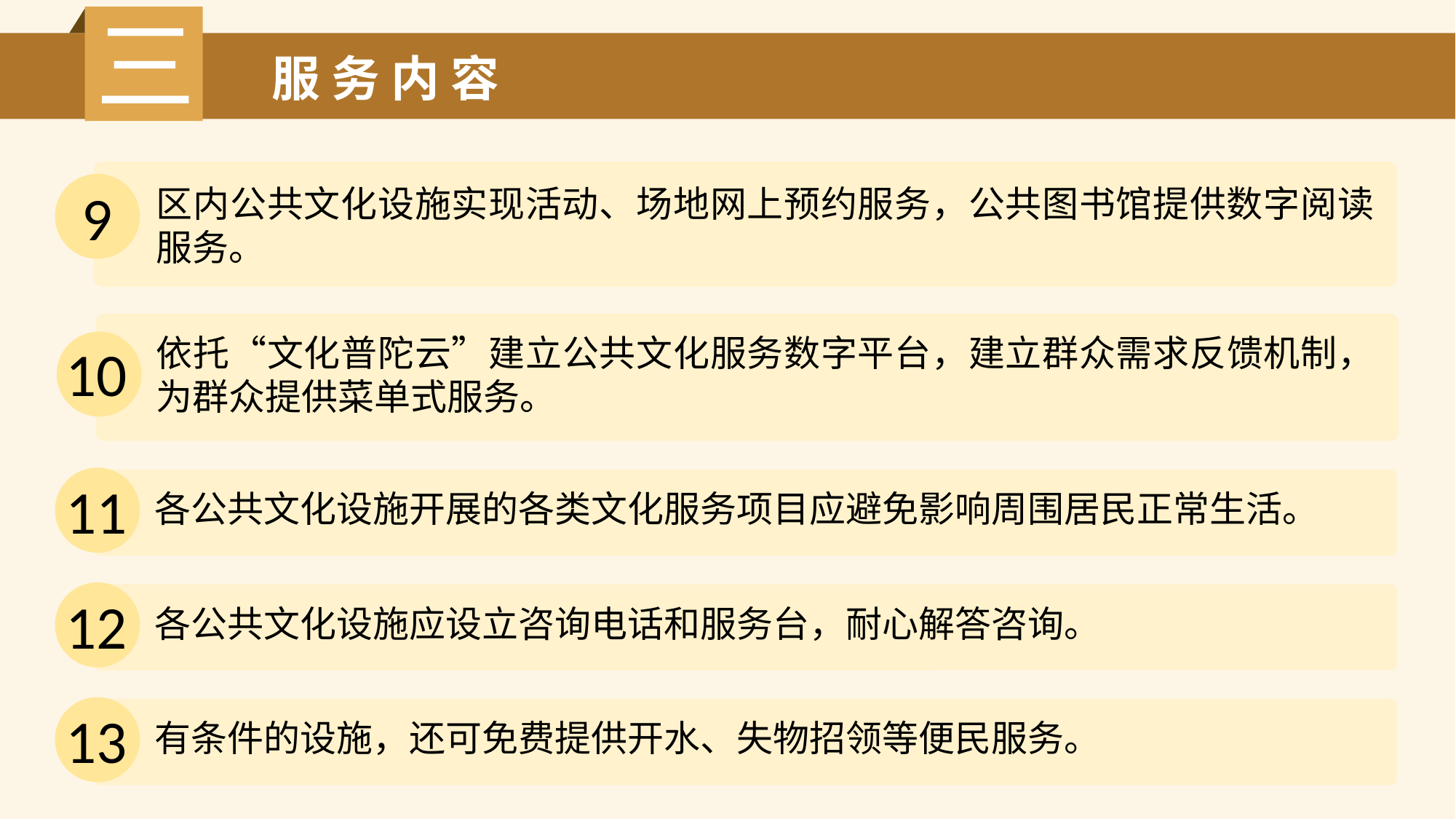

三

服 务 内 容

9
区内公共文化设施实现活动、场地网上预约服务，公共图书馆提供数字阅读服务。

依托“文化普陀云”建立公共文化服务数字平台，建立群众需求反馈机制，为群众提供菜单式服务。

10

各公共文化设施开展的各类文化服务项目应避免影响周围居民正常生活。
11

各公共文化设施应设立咨询电话和服务台，耐心解答咨询。
12

有条件的设施，还可免费提供开水、失物招领等便民服务。
13